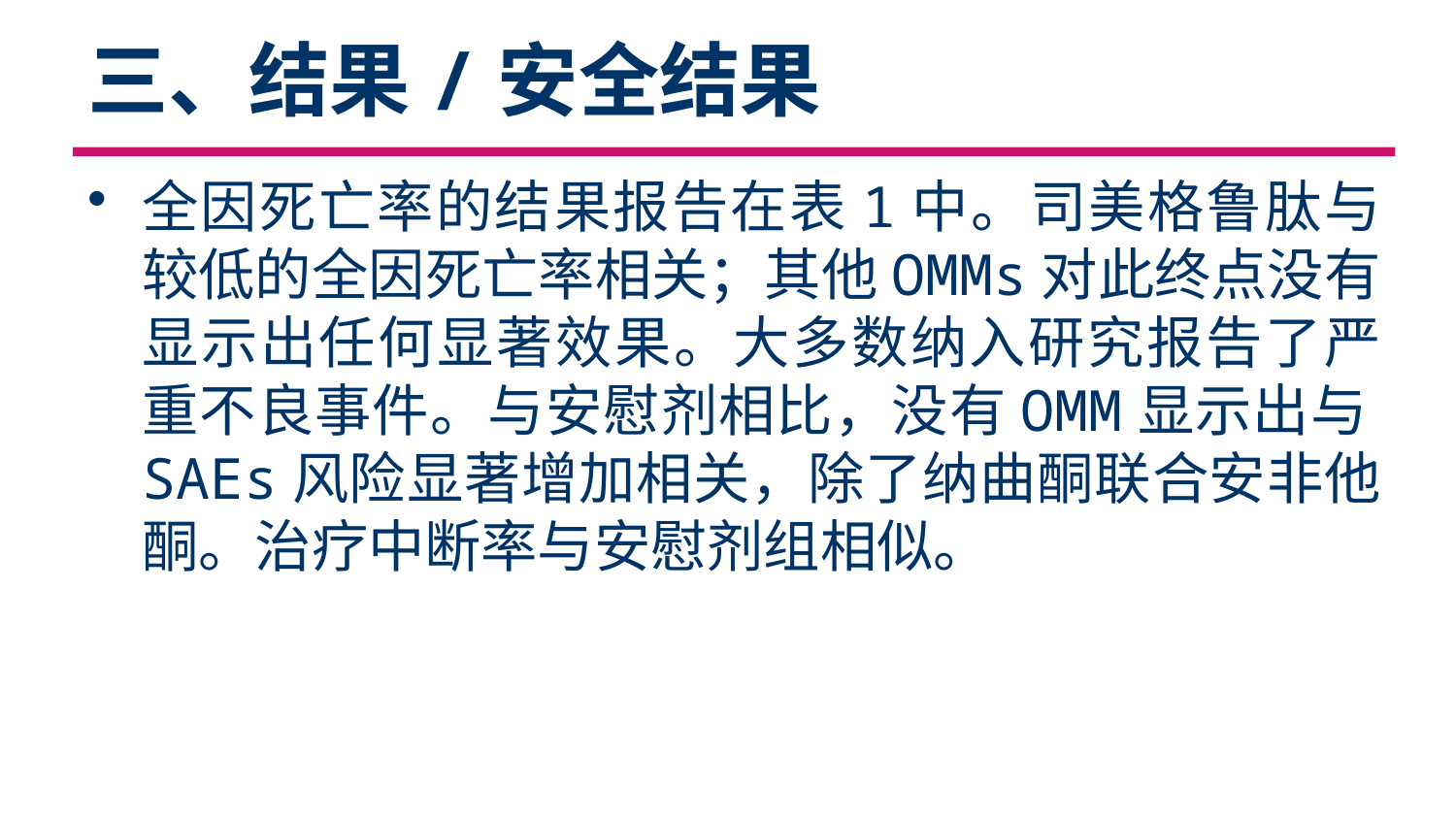

# 三、结果/安全结果

全因死亡率的结果报告在表1中。司美格鲁肽与较低的全因死亡率相关；其他OMMs对此终点没有显示出任何显著效果。大多数纳入研究报告了严重不良事件。与安慰剂相比，没有OMM显示出与SAEs风险显著增加相关，除了纳曲酮联合安非他酮。治疗中断率与安慰剂组相似。